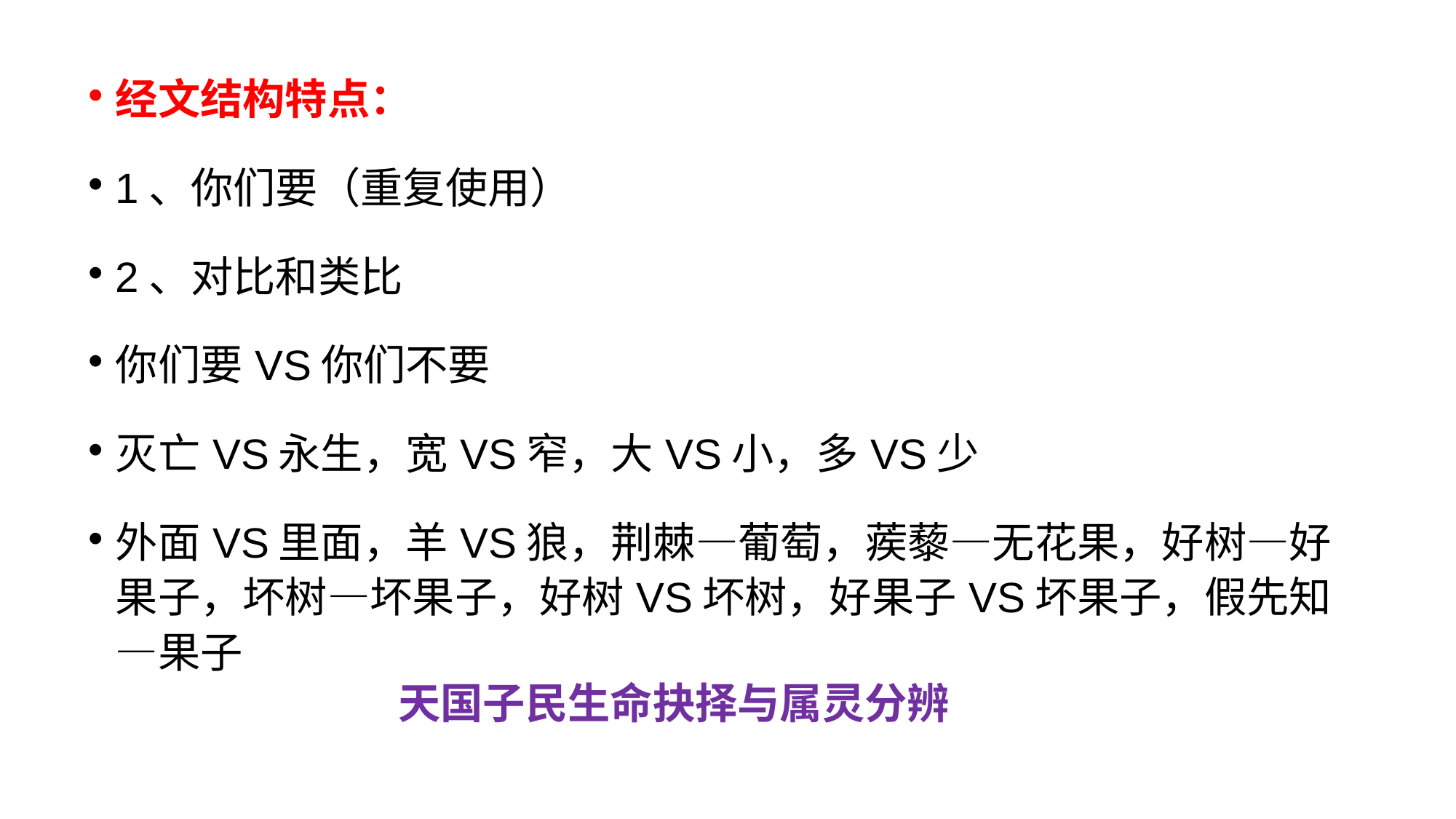

经文结构特点：
1、你们要（重复使用）
2、对比和类比
你们要VS你们不要
灭亡VS永生，宽VS窄，大VS小，多VS少
外面VS里面，羊VS狼，荆棘—葡萄，蒺藜—无花果，好树—好果子，坏树—坏果子，好树VS坏树，好果子VS坏果子，假先知—果子

天国子民生命抉择与属灵分辨